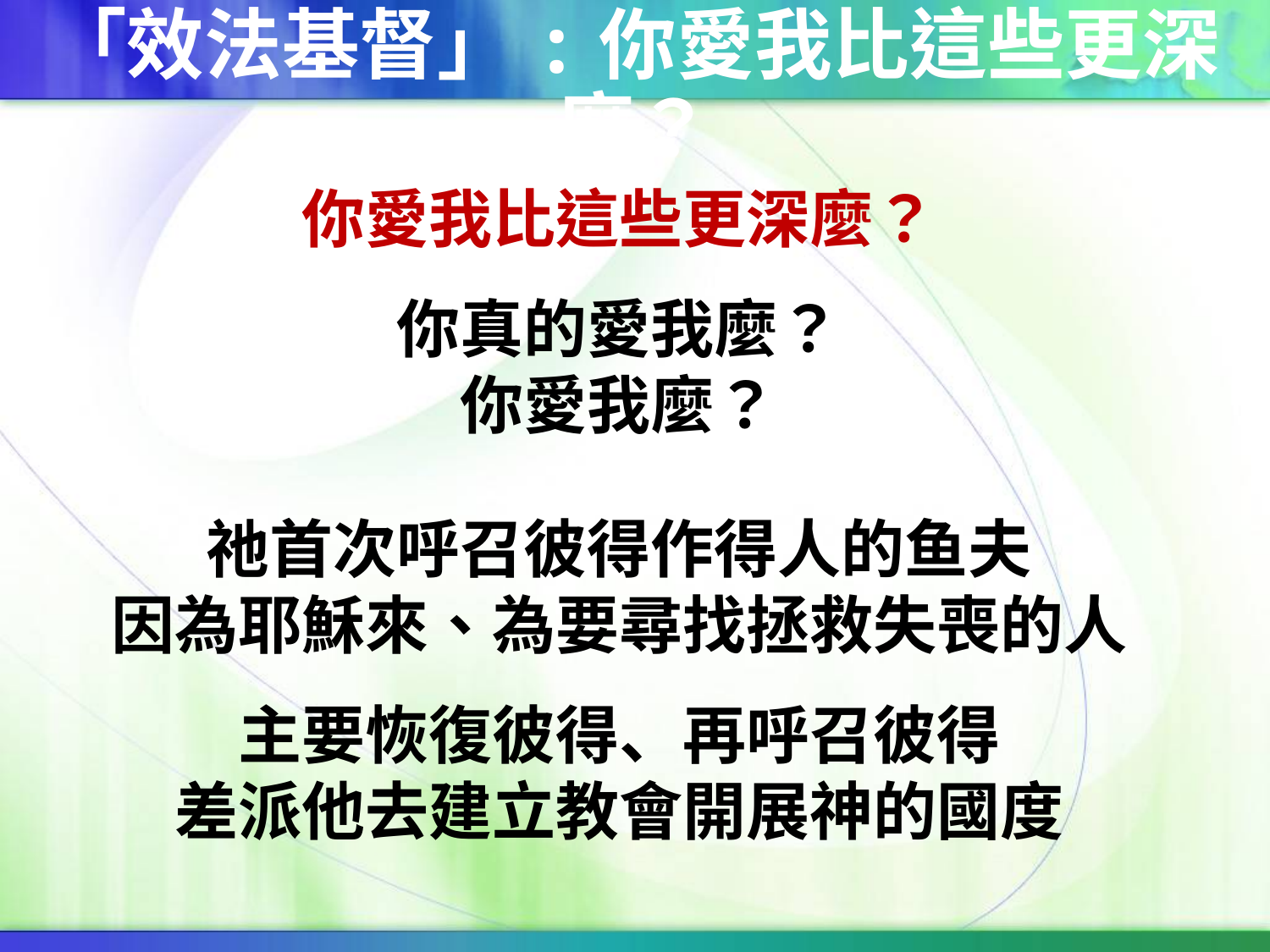

「效法基督」:你愛我比這些更深麼？

你愛我比這些更深麼？

你真的愛我麼？
你愛我麼？

祂首次呼召彼得作得人的鱼夫
因為耶穌來、為要尋找拯救失喪的人

主要恢復彼得、再呼召彼得
差派他去建立教會開展神的國度